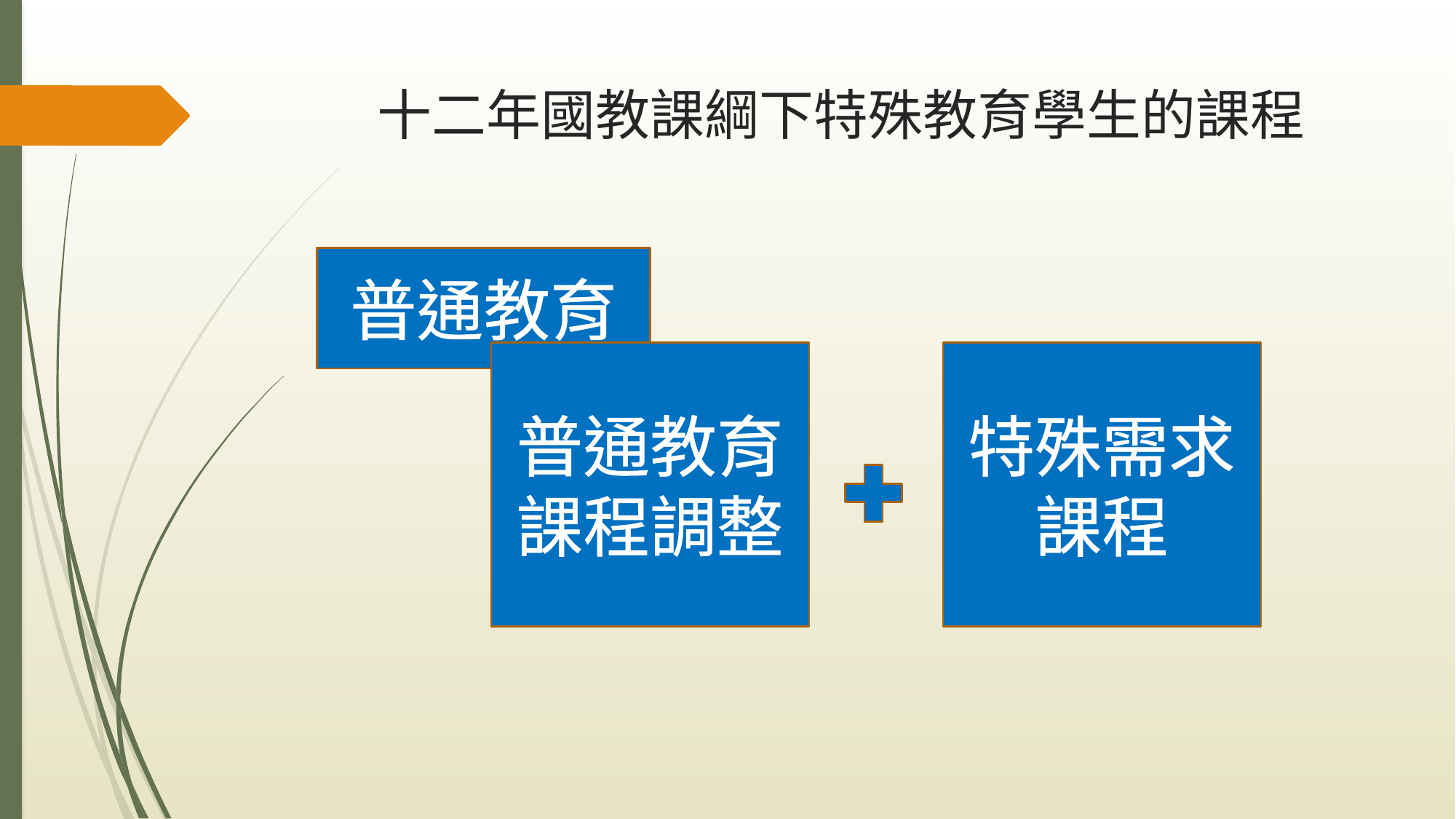

# 十二年國教課綱下特殊教育學生的課程
普通教育

普通教育課程調整
特殊需求課程